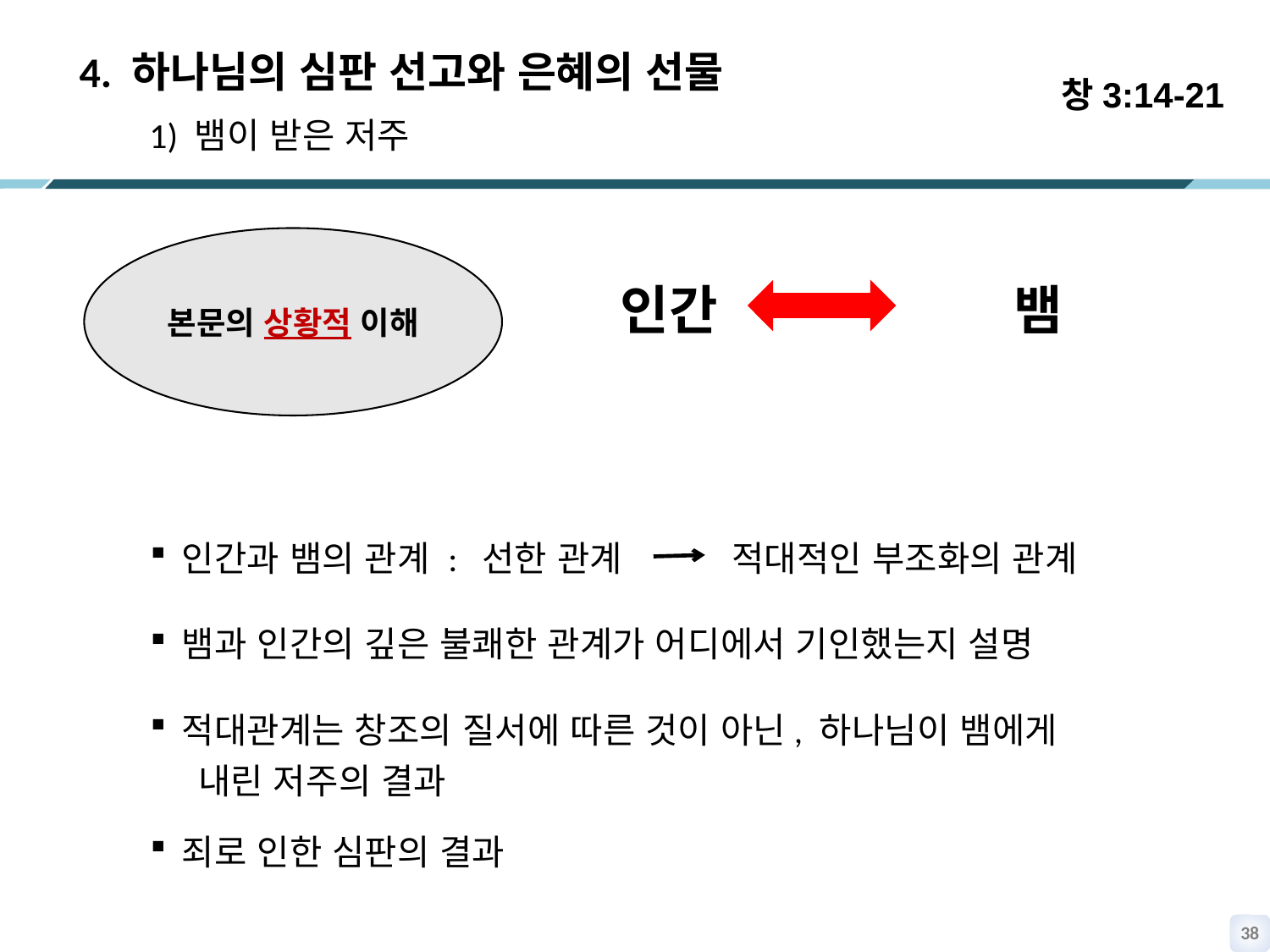

창3:14-21

       4. 하나님의 심판 선고와 은혜의 선물
                 1) 뱀이 받은 저주

                             인간                    뱀

인간과 뱀의 관계 :  선한 관계           적대적인 부조화의 관계

뱀과 인간의 깊은 불쾌한 관계가 어디에서 기인했는지 설명

적대관계는 창조의 질서에 따른 것이 아닌, 하나님이 뱀에게
    내린 저주의 결과

죄로 인한 심판의 결과
본문의 상황적 이해

38